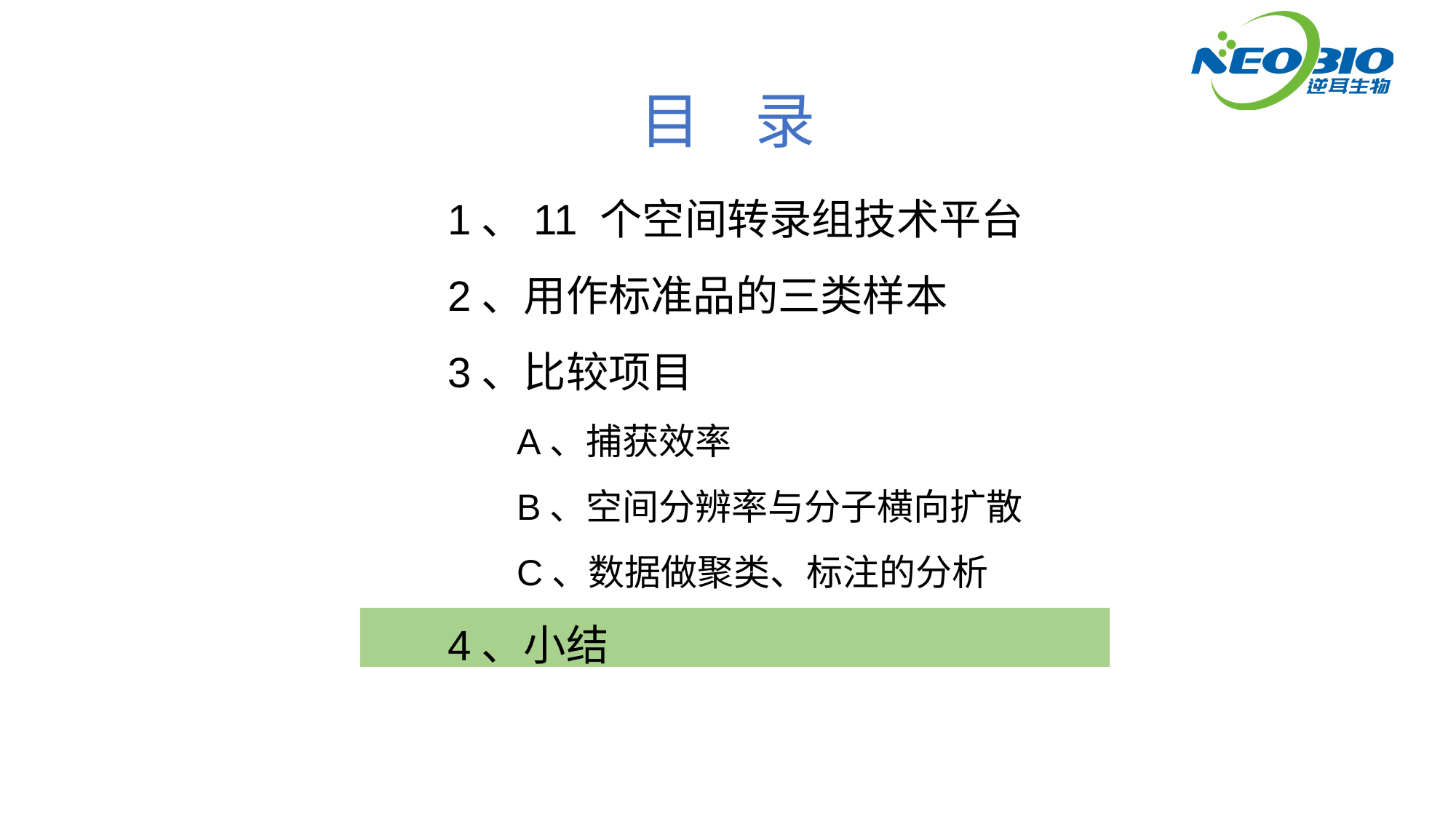

目    录
1、11 个空间转录组技术平台
2、用作标准品的三类样本
3、比较项目
	A、捕获效率
	B、空间分辨率与分子横向扩散
	C、数据做聚类、标注的分析
4、小结